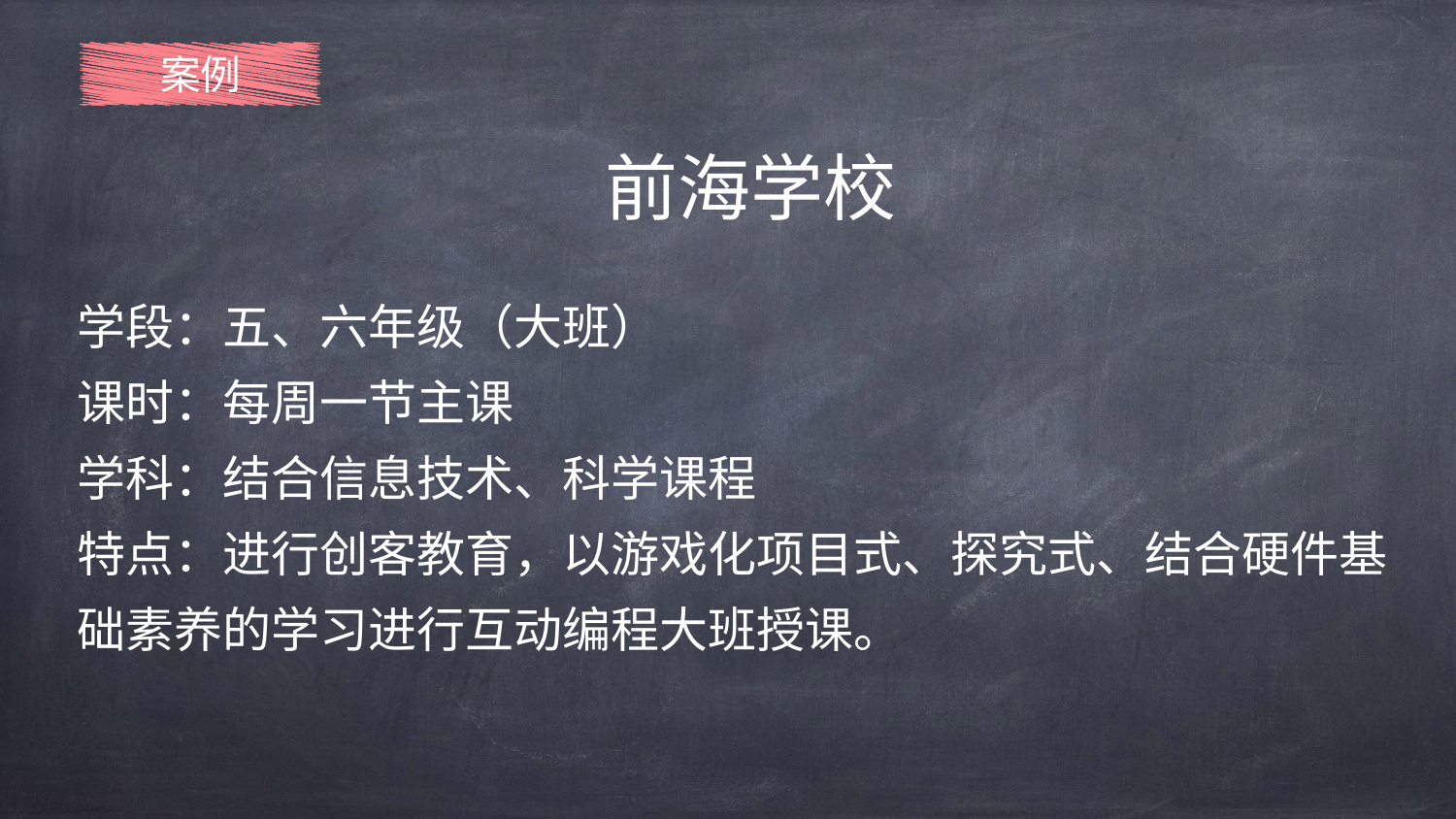

案例
前海学校
学段：五、六年级（大班）
课时：每周一节主课
学科：结合信息技术、科学课程
特点：进行创客教育，以游戏化项目式、探究式、结合硬件基础素养的学习进行互动编程大班授课。